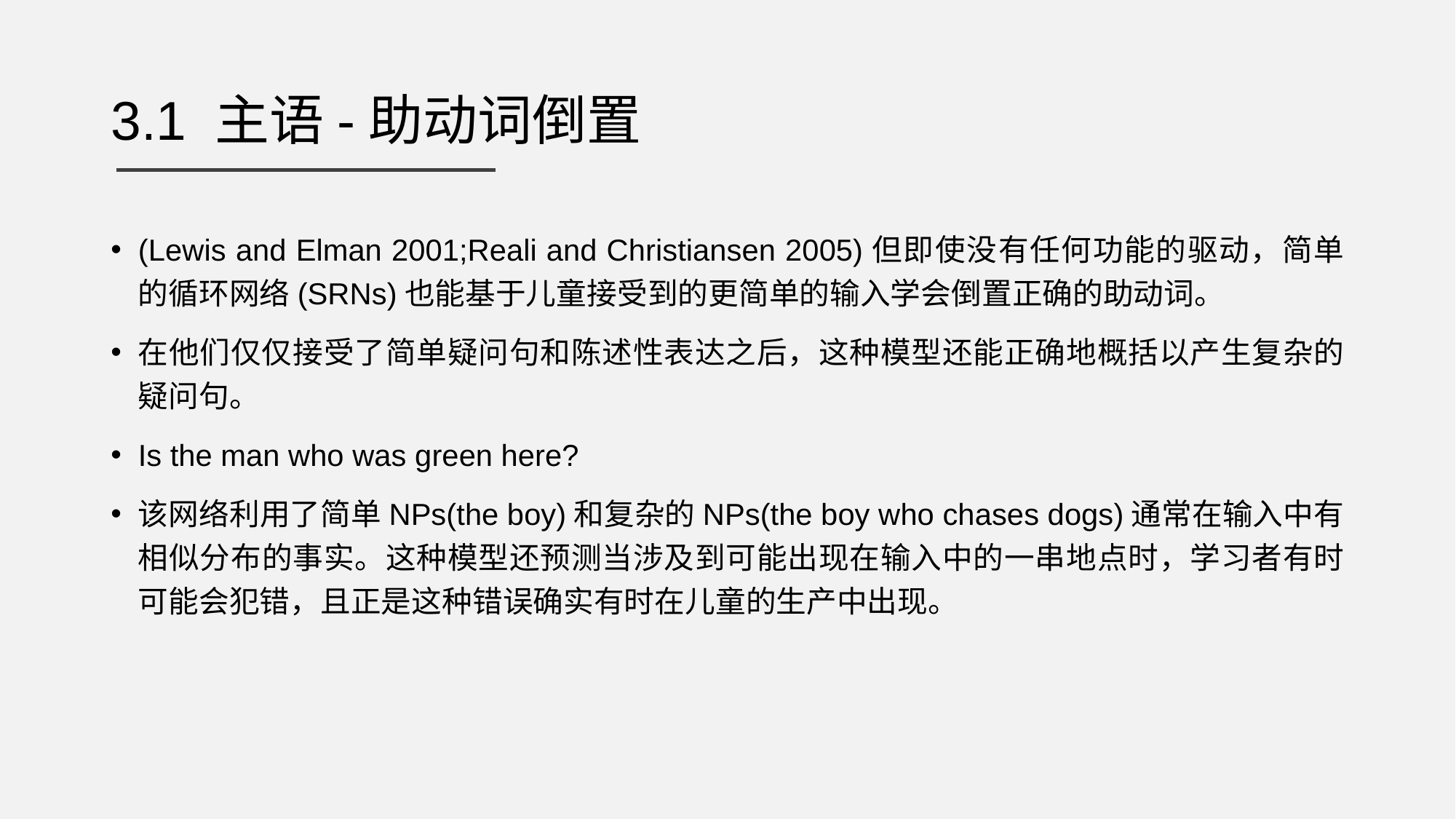

# 3.1 主语-助动词倒置
(Lewis and Elman 2001;Reali and Christiansen 2005)但即使没有任何功能的驱动，简单的循环网络(SRNs)也能基于儿童接受到的更简单的输入学会倒置正确的助动词。
在他们仅仅接受了简单疑问句和陈述性表达之后，这种模型还能正确地概括以产生复杂的疑问句。
Is the man who was green here?
该网络利用了简单NPs(the boy)和复杂的NPs(the boy who chases dogs)通常在输入中有相似分布的事实。这种模型还预测当涉及到可能出现在输入中的一串地点时，学习者有时可能会犯错，且正是这种错误确实有时在儿童的生产中出现。